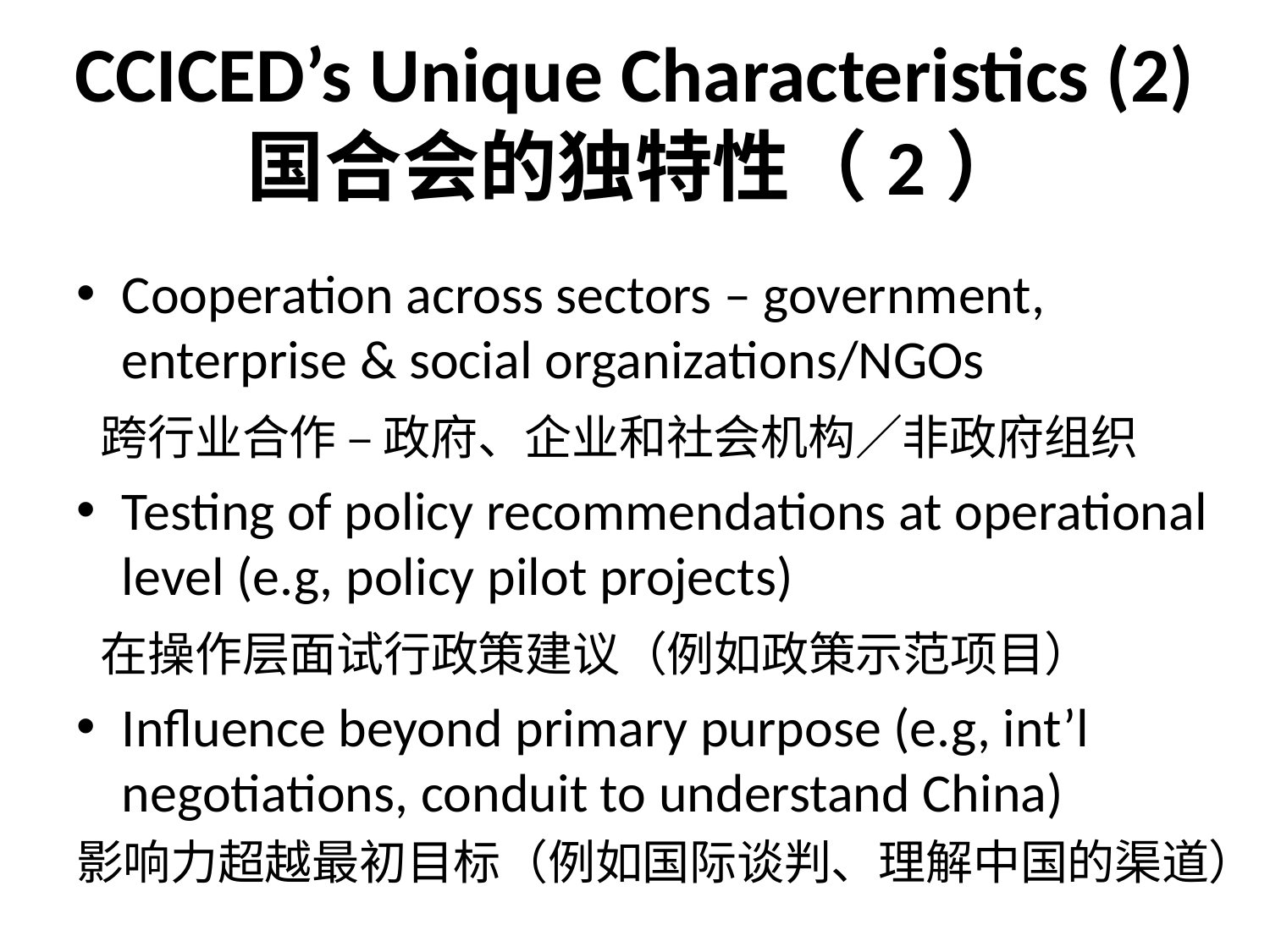

# CCICED’s Unique Characteristics (2) 国合会的独特性（2）
Cooperation across sectors – government, enterprise & social organizations/NGOs
 跨行业合作 – 政府、企业和社会机构／非政府组织
Testing of policy recommendations at operational level (e.g, policy pilot projects)
 在操作层面试行政策建议（例如政策示范项目）
Influence beyond primary purpose (e.g, int’l negotiations, conduit to understand China)
影响力超越最初目标（例如国际谈判、理解中国的渠道）

6